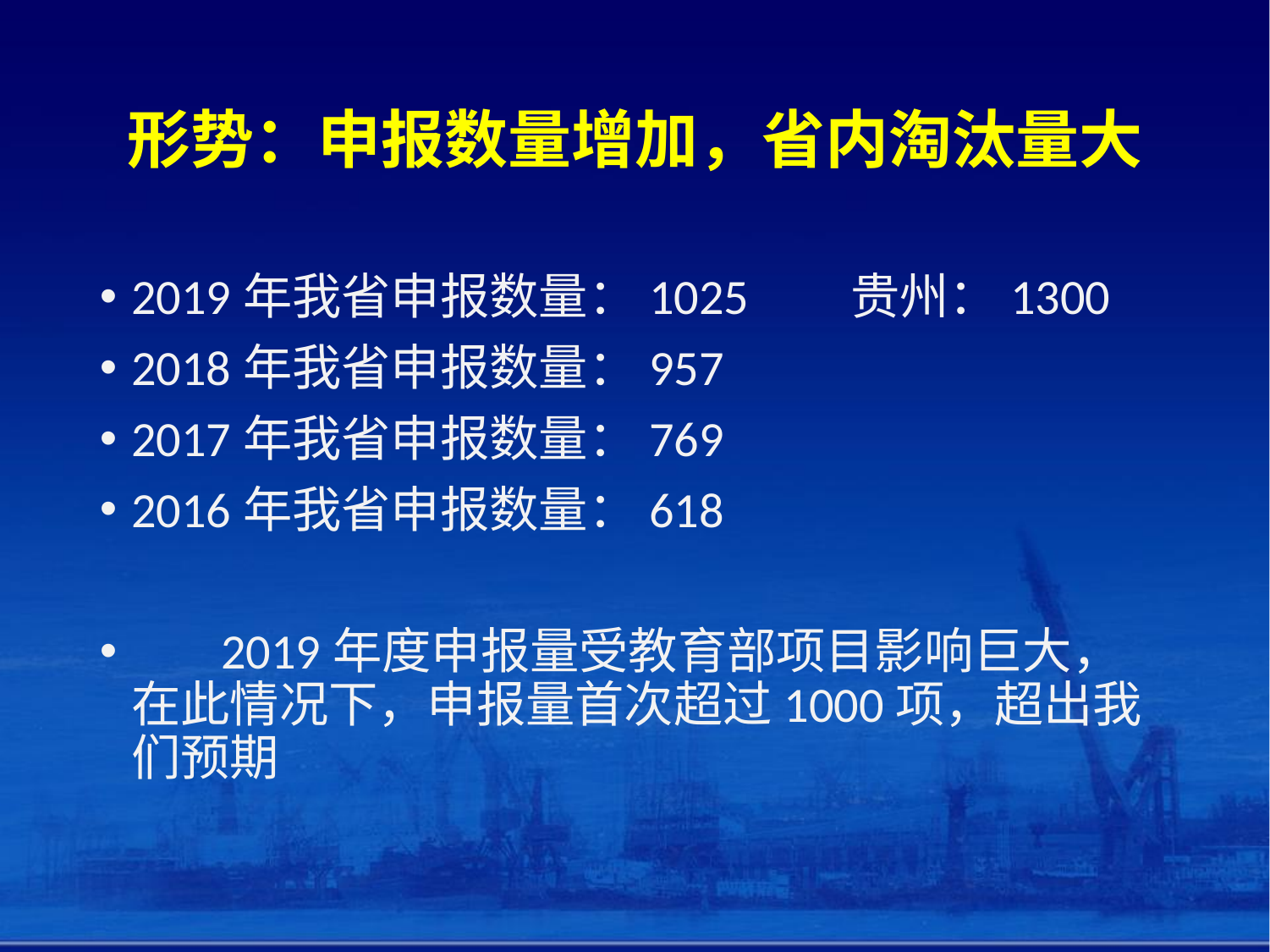

# 形势：申报数量增加，省内淘汰量大
2019年我省申报数量：1025        贵州：1300
2018年我省申报数量：957
2017年我省申报数量：769
2016年我省申报数量：618

        2019年度申报量受教育部项目影响巨大，在此情况下，申报量首次超过1000项，超出我们预期